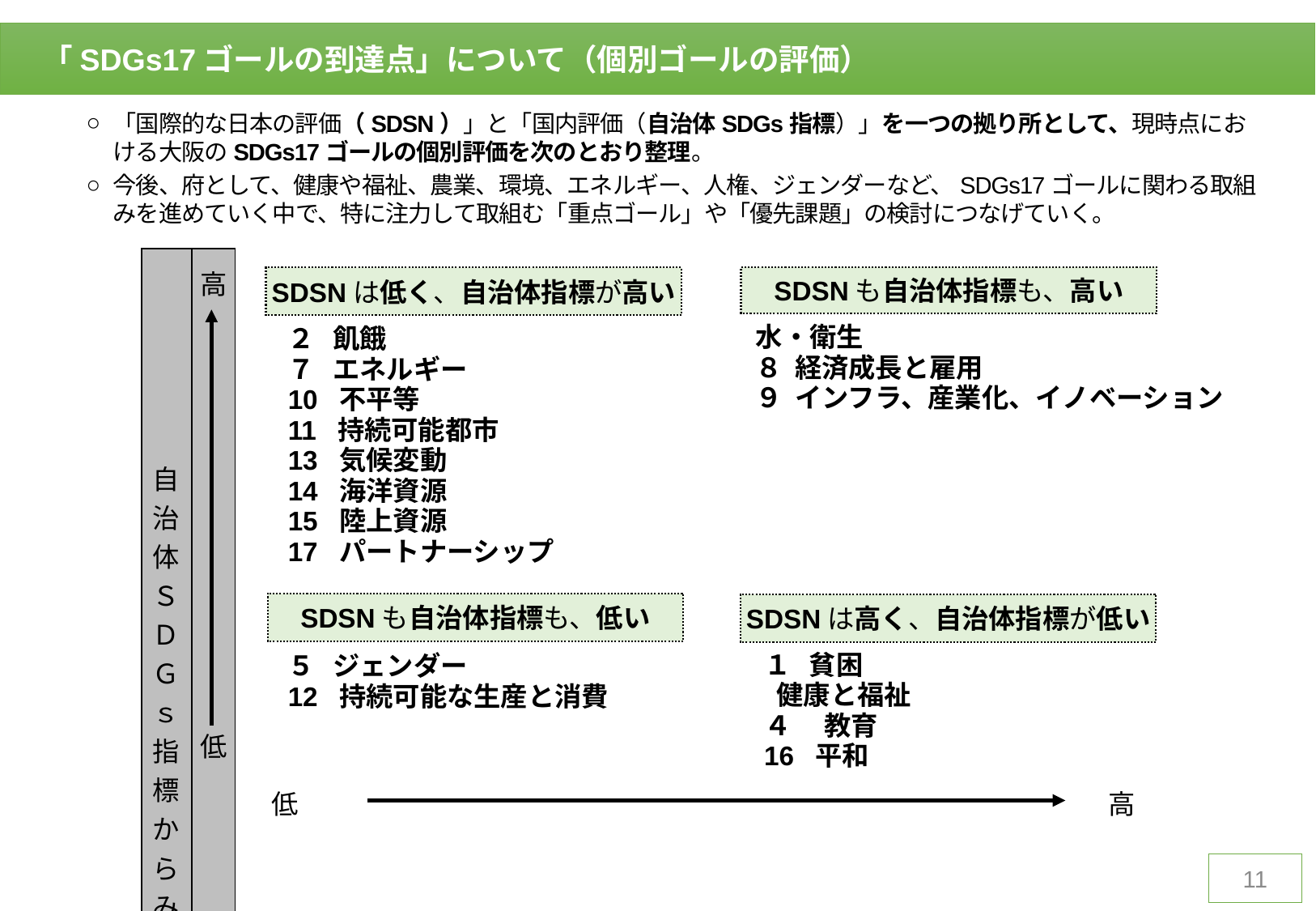

「SDGs17ゴールの到達点」について（個別ゴールの評価）
「国際的な日本の評価（SDSN）」と「国内評価（自治体SDGs指標）」を一つの拠り所として、現時点における大阪のSDGs17ゴールの個別評価を次のとおり整理。
今後、府として、健康や福祉、農業、環境、エネルギー、人権、ジェンダーなど、SDGs17ゴールに関わる取組みを進めていく中で、特に注力して取組む「重点ゴール」や「優先課題」の検討につなげていく。
| 自治体ＳＤＧｓ指標からみた大阪の評価 |  |  |  |  |  |
| --- | --- | --- | --- | --- | --- |
|  |  |  |  |  |  |
|  |  |  |  |  |  |
|  |  |  |  |  |  |
|  |  |  |  |  |  |
|  |  | 「国際的な日本の評価（SDSN）」からみた日本の評価 |  |  |  |
高
SDSNも自治体指標も、高い
SDSNは低く、自治体指標が高い
水・衛生
８  経済成長と雇用
９  インフラ、産業化、イノベーション
２   飢餓
７   エネルギー
10  不平等
11  持続可能都市
13  気候変動
14  海洋資源
15  陸上資源
17  パートナーシップ
SDSNも自治体指標も、低い
SDSNは高く、自治体指標が低い
１   貧困
 健康と福祉
４　 教育
16  平和
５   ジェンダー
12  持続可能な生産と消費
低
低
高
11